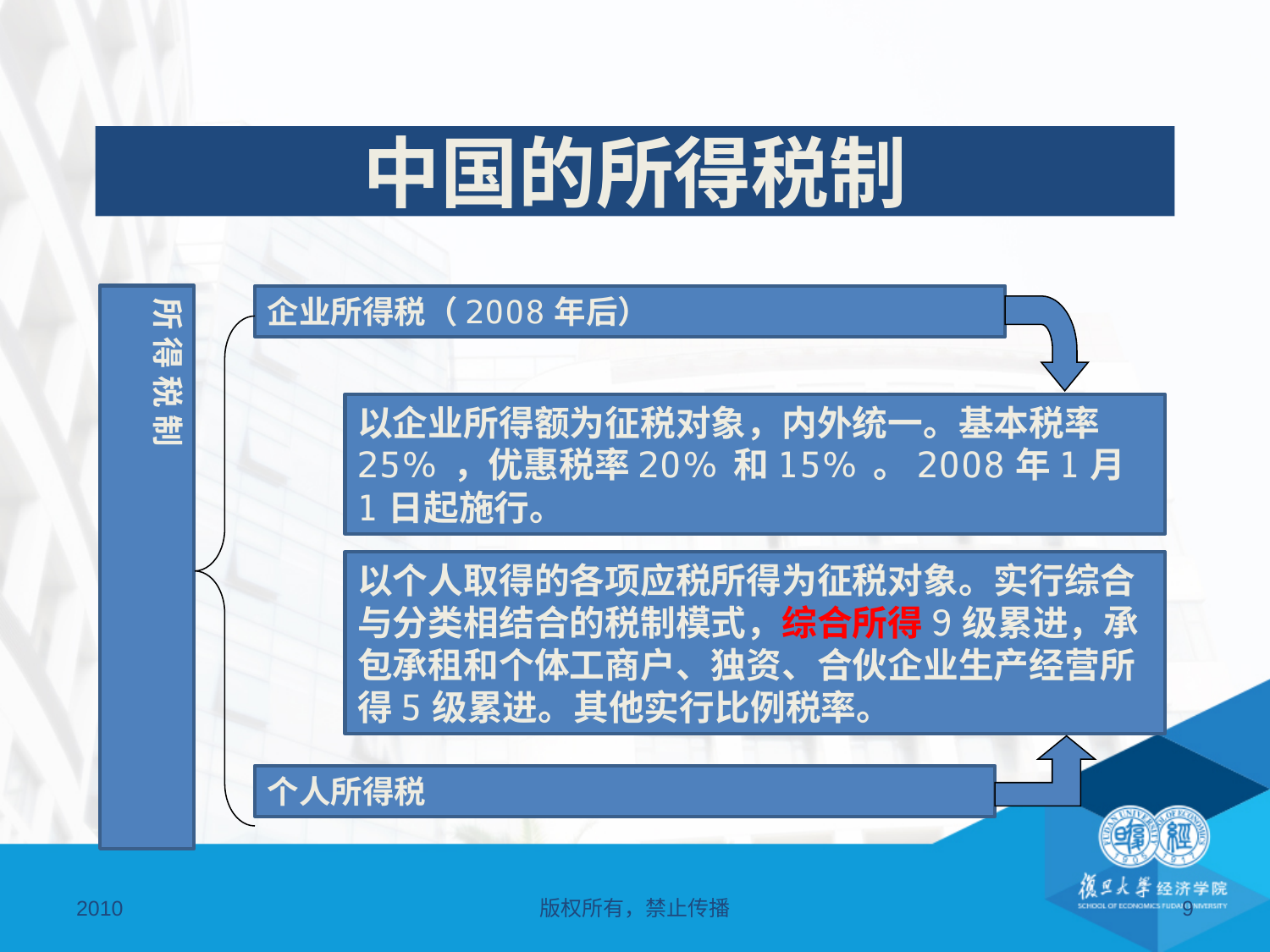

# 中国的所得税制
.
所 得 税 制
企业所得税（2008年后）

以企业所得额为征税对象，内外统一。基本税率25%，优惠税率20%和15%。2008年1月1日起施行。
以个人取得的各项应税所得为征税对象。实行综合与分类相结合的税制模式，综合所得9级累进，承包承租和个体工商户、独资、合伙企业生产经营所得5级累进。其他实行比例税率。

个人所得税
2010
版权所有，禁止传播
9